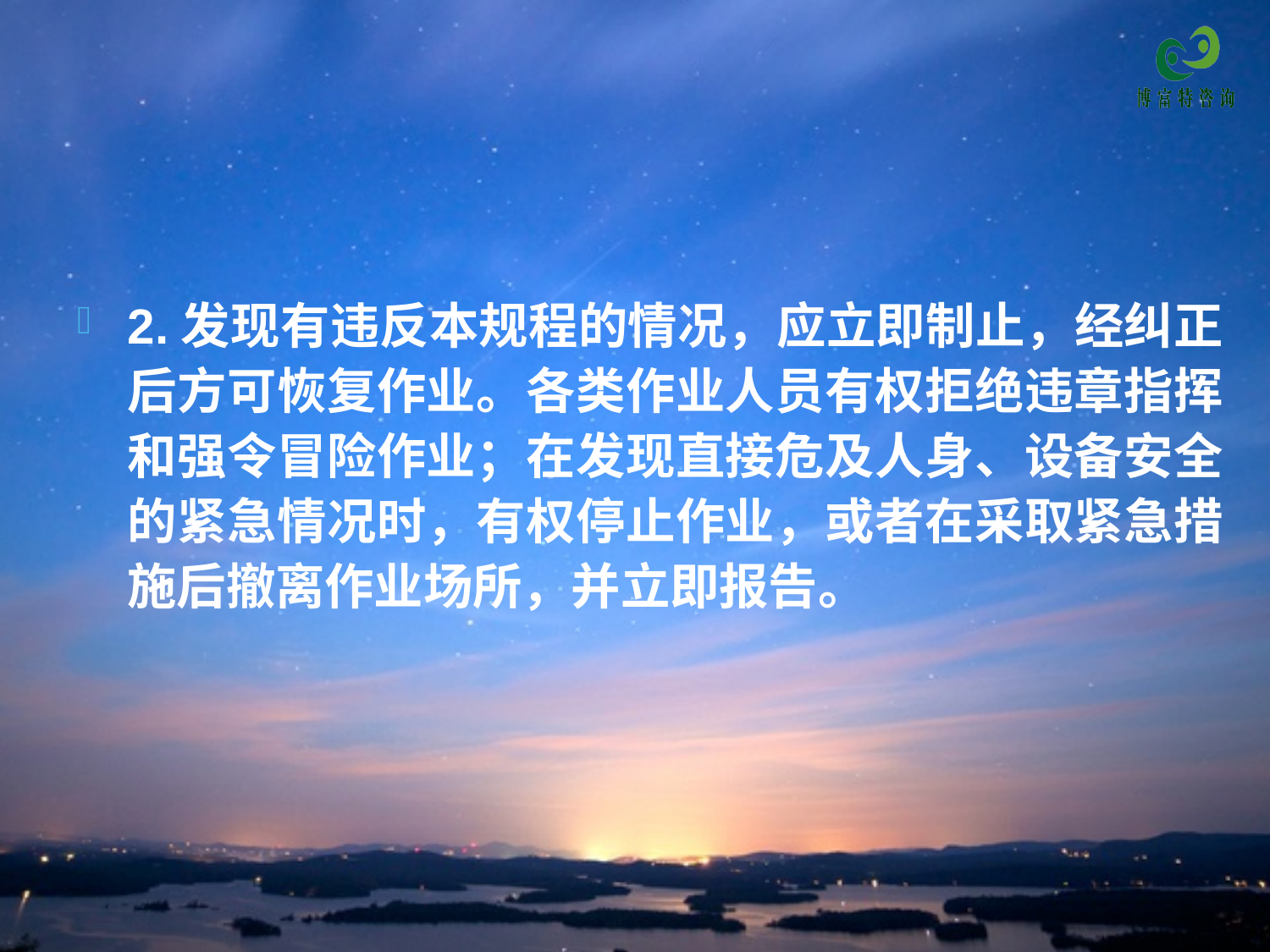

2.发现有违反本规程的情况，应立即制止，经纠正后方可恢复作业。各类作业人员有权拒绝违章指挥和强令冒险作业；在发现直接危及人身、设备安全的紧急情况时，有权停止作业，或者在采取紧急措施后撤离作业场所，并立即报告。